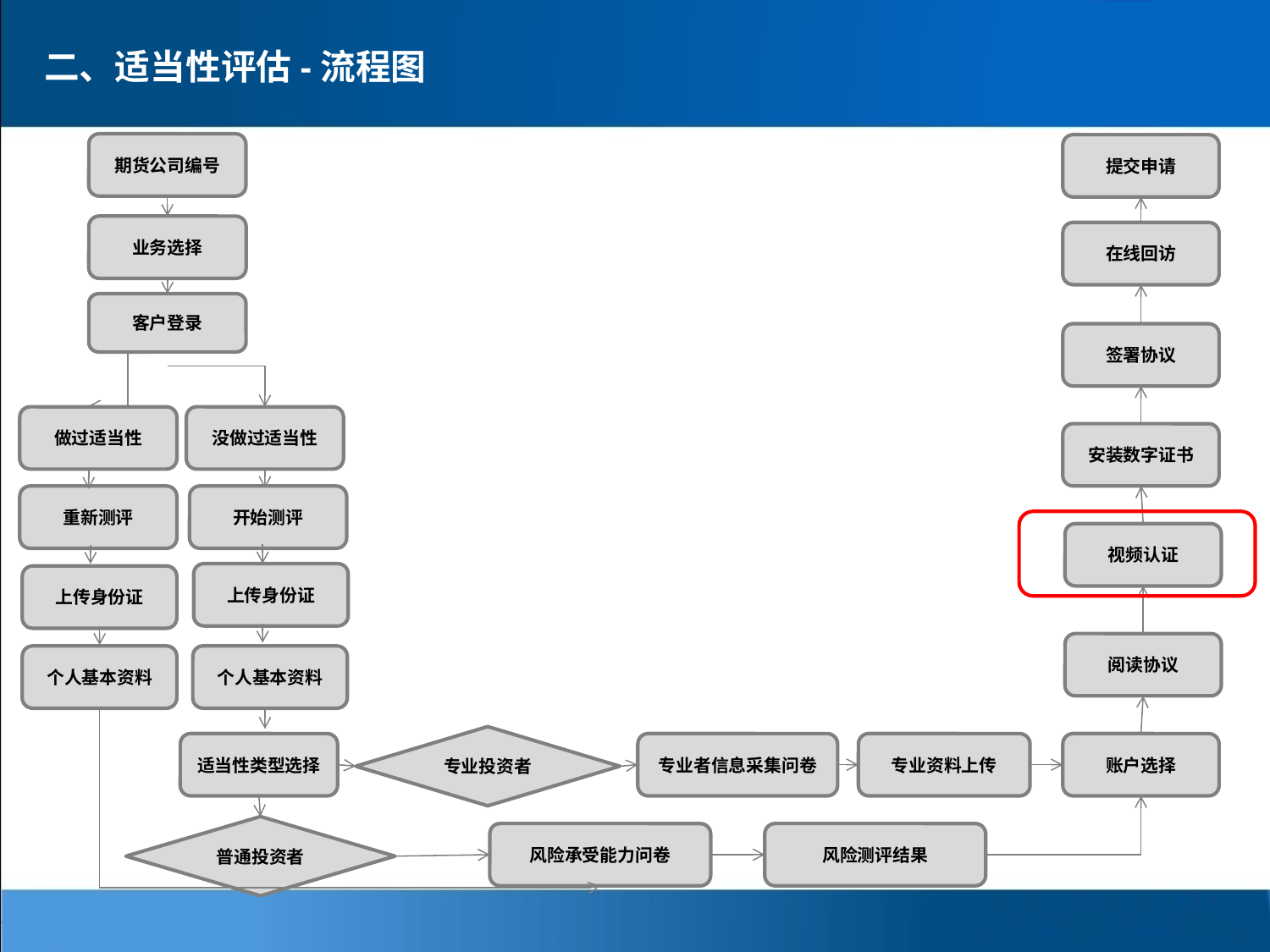

二、适当性评估-流程图
期货公司编号
提交申请
业务选择
在线回访
客户登录
签署协议
做过适当性
没做过适当性
安装数字证书
重新测评
开始测评

视频认证
上传身份证
上传身份证
阅读协议
个人基本资料
个人基本资料
专业投资者
适当性类型选择
专业者信息采集问卷
专业资料上传
账户选择
普通投资者
风险承受能力问卷
风险测评结果